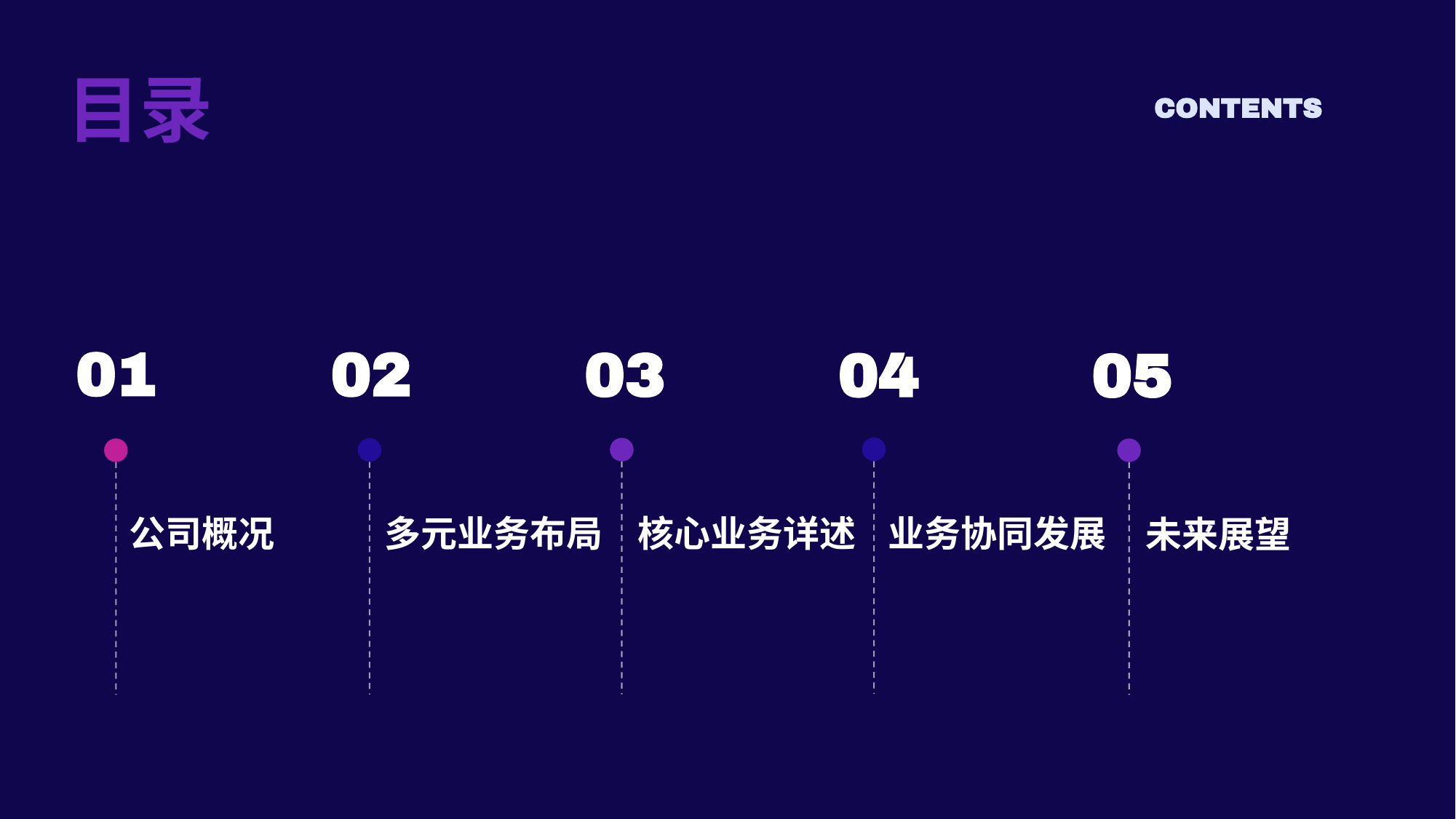

目录
CONTENTS
01

公司概况
02

多元业务布局
03

核心业务详述
04

业务协同发展
05

未来展望